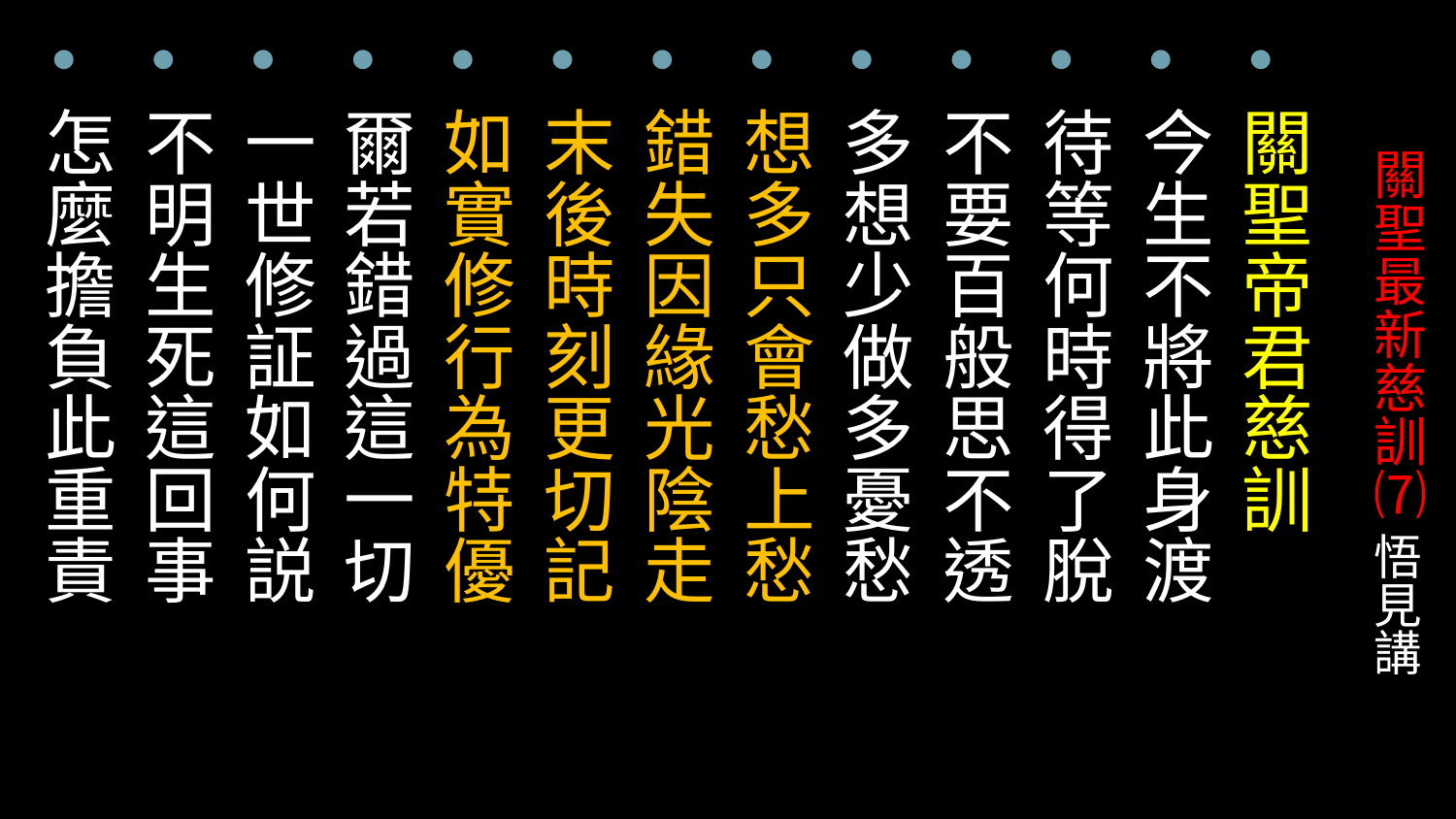

關聖帝君慈訓
今生不將此身渡
待等何時得了脫
不要百般思不透
多想少做多憂愁
想多只會愁上愁
錯失因緣光陰走
末後時刻更切記
如實修行為特優
爾若錯過這一切
一世修証如何説
不明生死這回事
怎麼擔負此重責
# 關聖最新慈訓⑺ 悟見講